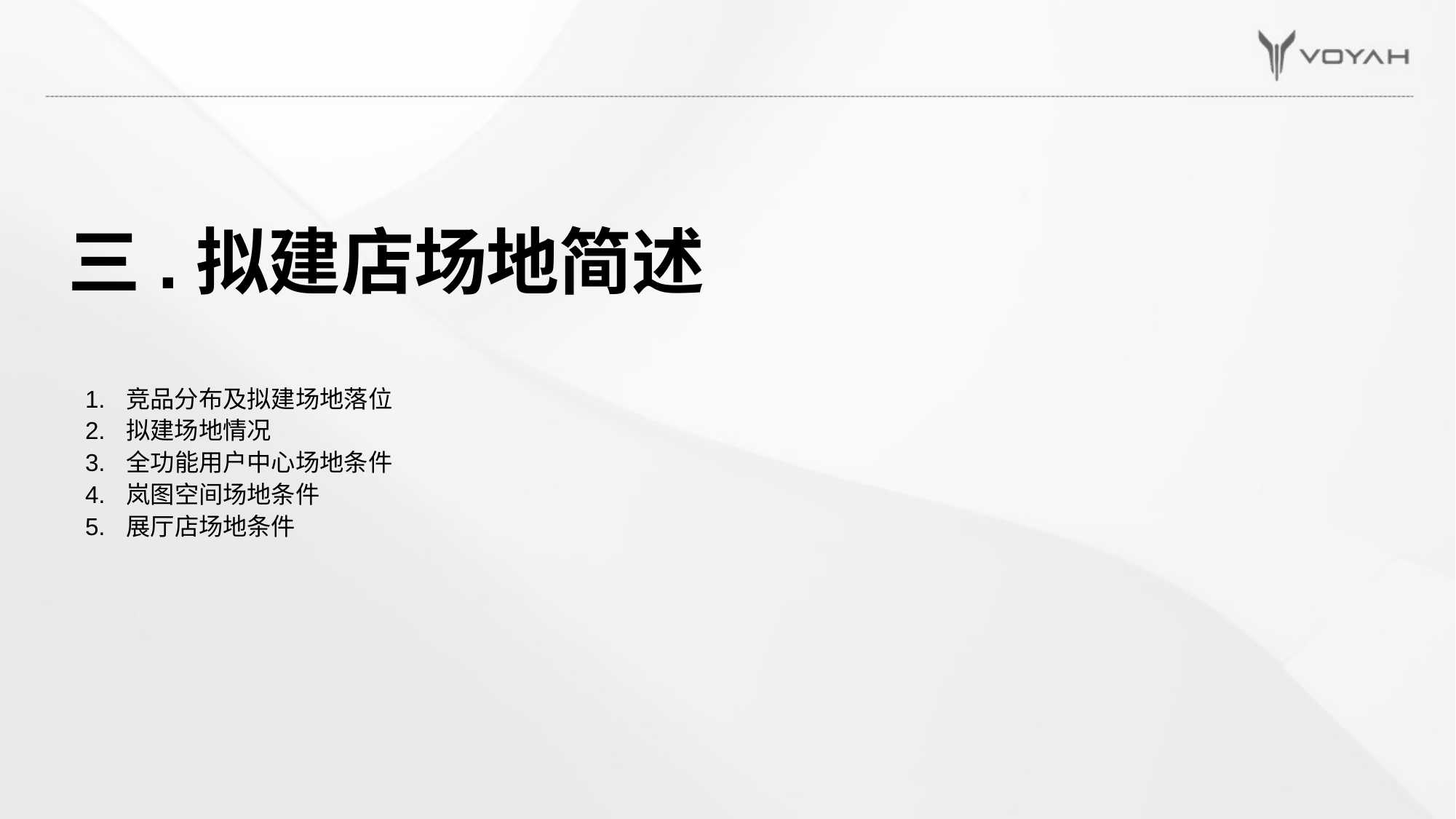

# 三.拟建店场地简述
竞品分布及拟建场地落位
拟建场地情况
全功能用户中心场地条件
岚图空间场地条件
展厅店场地条件